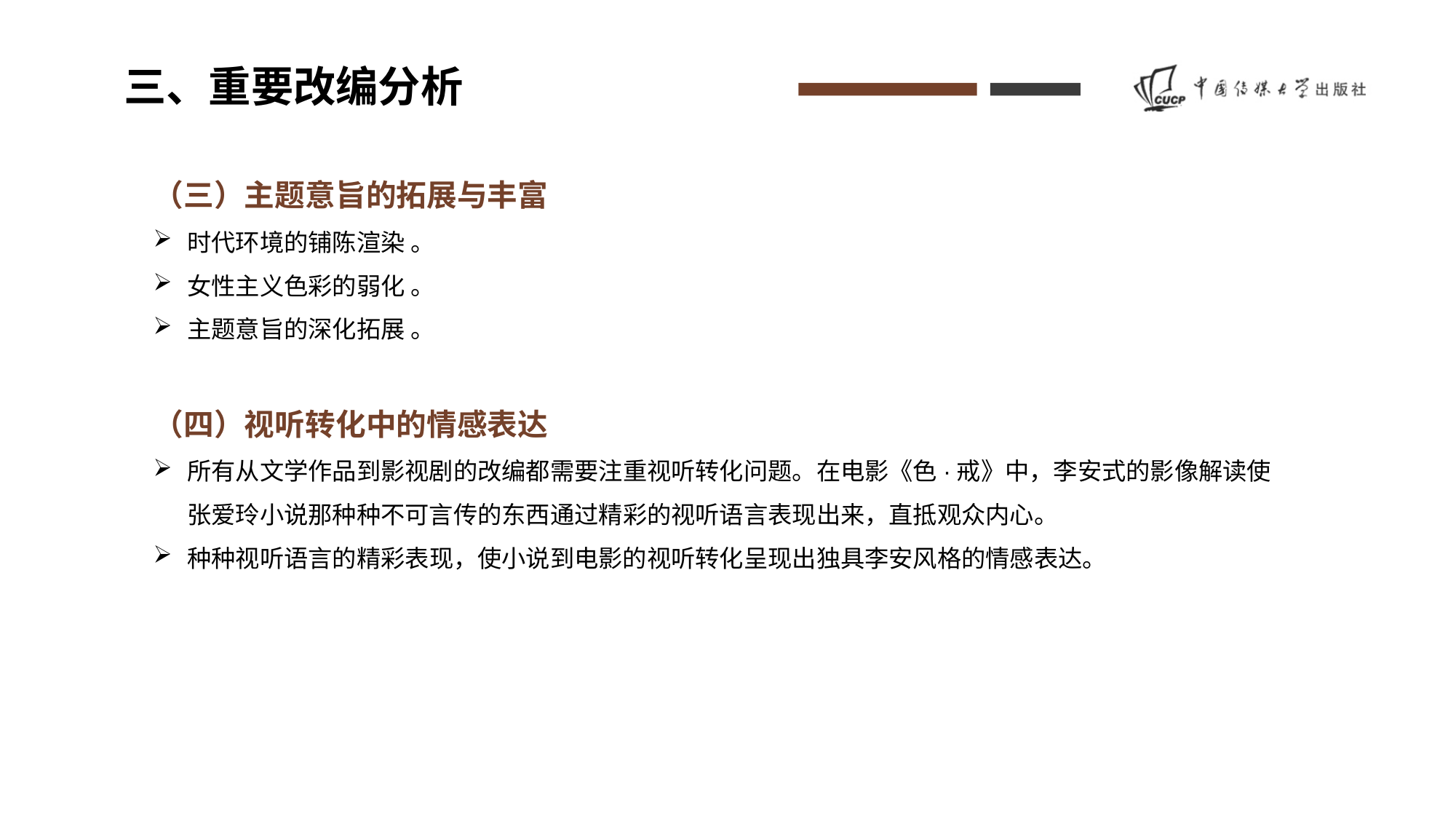

三、重要改编分析

（三）主题意旨的拓展与丰富
时代环境的铺陈渲染 。
女性主义色彩的弱化 。
主题意旨的深化拓展 。

（四）视听转化中的情感表达
所有从文学作品到影视剧的改编都需要注重视听转化问题。在电影《色·戒》中，李安式的影像解读使张爱玲小说那种种不可言传的东西通过精彩的视听语言表现出来，直抵观众内心。
种种视听语言的精彩表现，使小说到电影的视听转化呈现出独具李安风格的情感表达。